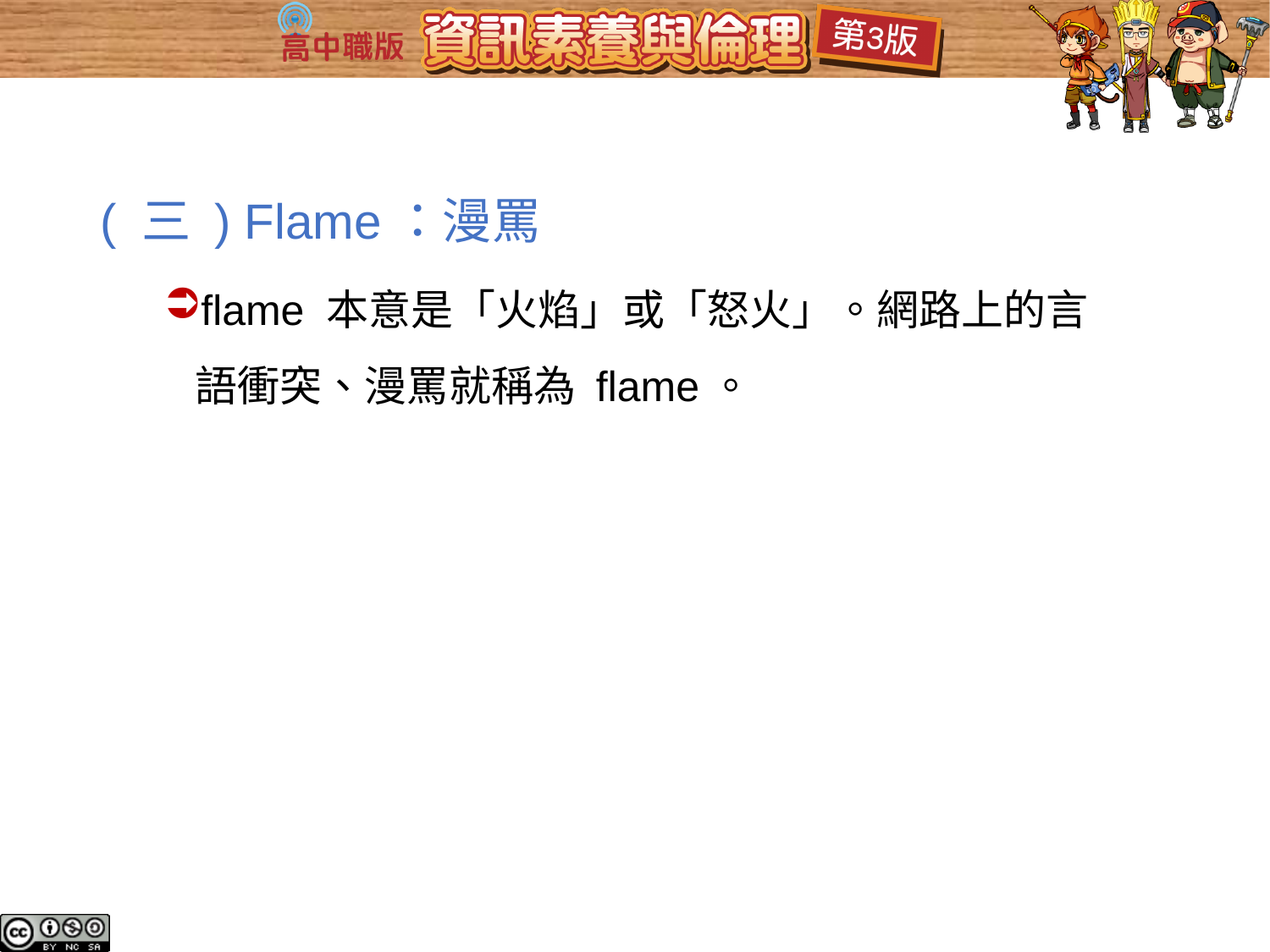

( 三 ) Flame：漫罵
ﬂame 本意是「火焰」或「怒火」。網路上的言語衝突、漫罵就稱為 ﬂame。